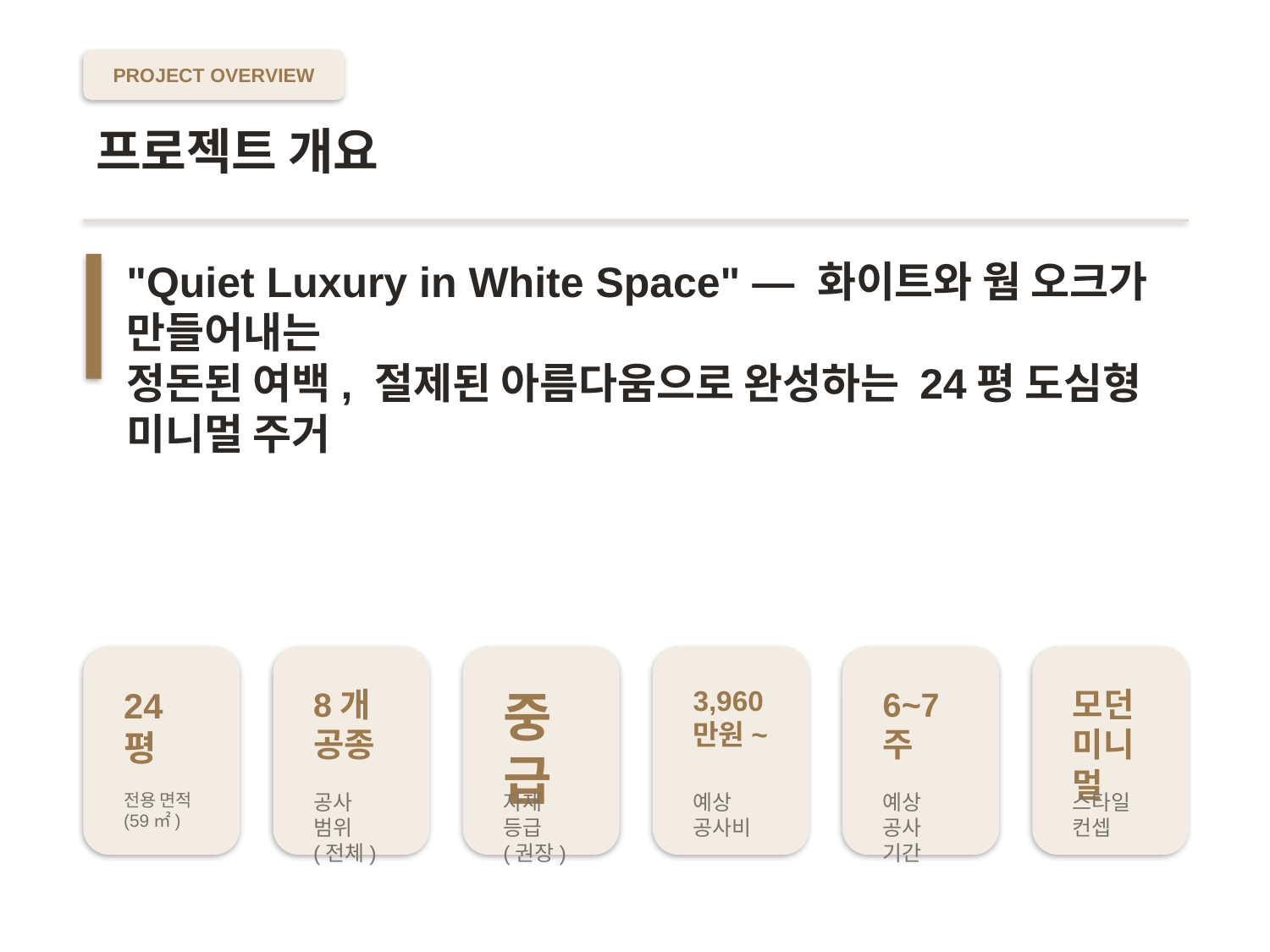

PROJECT OVERVIEW
프로젝트 개요

"Quiet Luxury in White Space" — 화이트와 웜 오크가 만들어내는
정돈된 여백, 절제된 아름다움으로 완성하는 24평 도심형 미니멀 주거

24평
8개 공종
중급
3,960만원~
6~7주
모던 미니멀
전용 면적 (59㎡)
공사 범위 (전체)
자재 등급 (권장)
예상 공사비
예상 공사 기간
스타일 컨셉